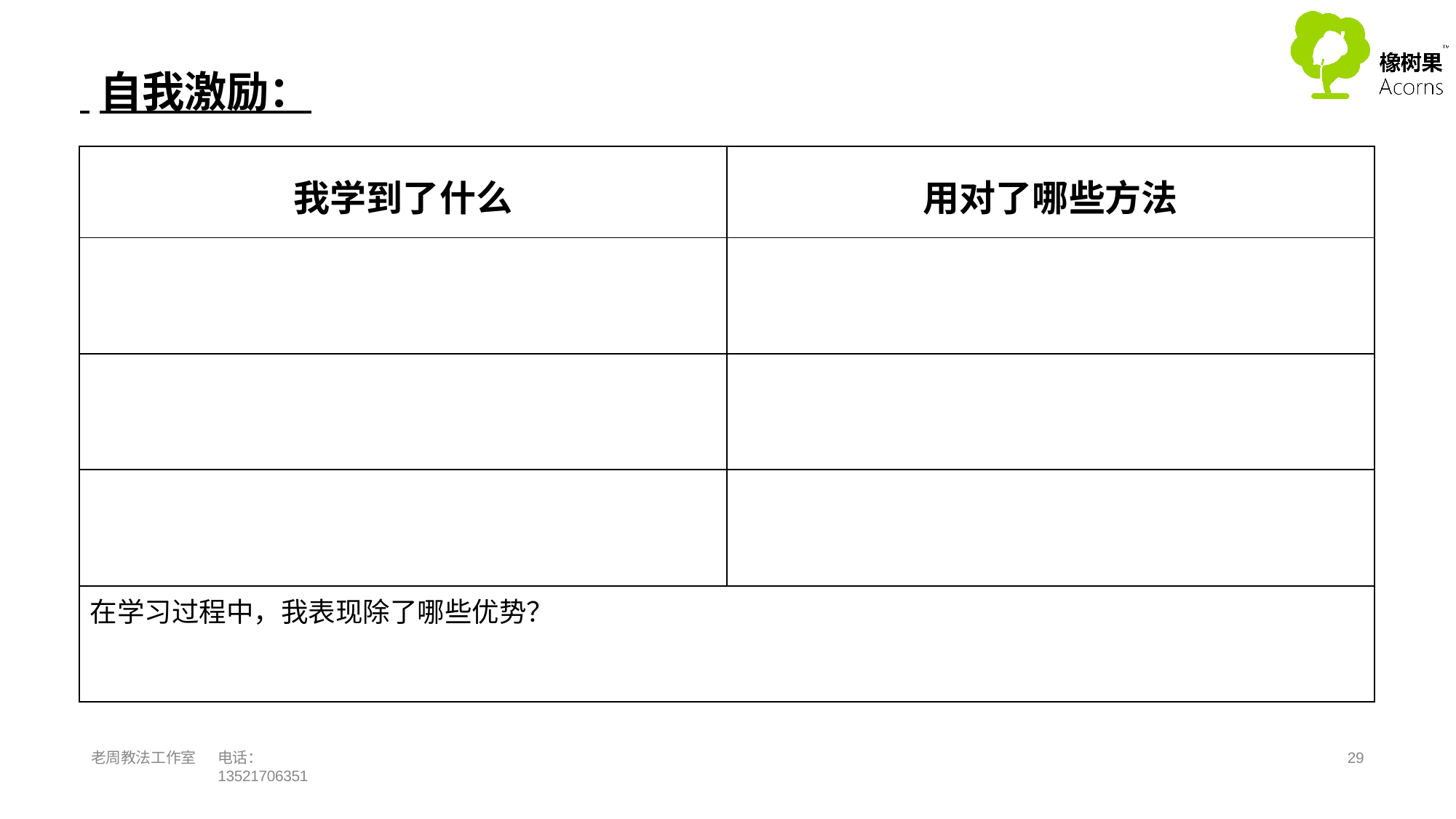

# 自我激励：
| 我学到了什么 | 用对了哪些方法 |
| --- | --- |
|  |  |
|  |  |
|  |  |
| 在学习过程中，我表现除了哪些优势？ |  |
老周教法工作室
电话：13521706351
29